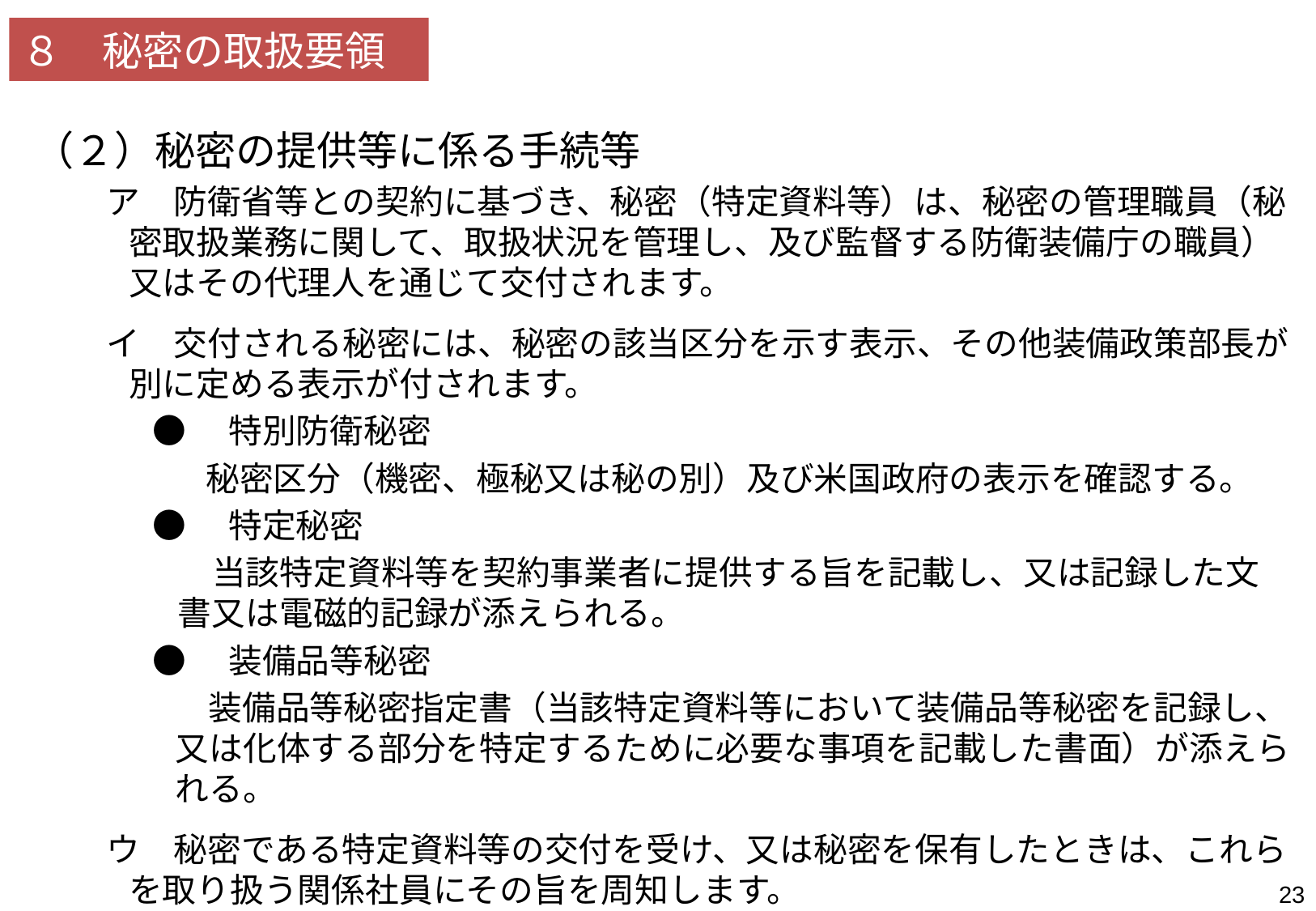

８　秘密の取扱要領
（２）秘密の提供等に係る手続等
ア　防衛省等との契約に基づき、秘密（特定資料等）は、秘密の管理職員（秘密取扱業務に関して、取扱状況を管理し、及び監督する防衛装備庁の職員）又はその代理人を通じて交付されます。
イ　交付される秘密には、秘密の該当区分を示す表示、その他装備政策部長が別に定める表示が付されます。
●　特別防衛秘密
秘密区分（機密、極秘又は秘の別）及び米国政府の表示を確認する。
●　特定秘密
当該特定資料等を契約事業者に提供する旨を記載し、又は記録した文書又は電磁的記録が添えられる。
●　装備品等秘密
装備品等秘密指定書（当該特定資料等において装備品等秘密を記録し、又は化体する部分を特定するために必要な事項を記載した書面）が添えられる。
ウ　秘密である特定資料等の交付を受け、又は秘密を保有したときは、これらを取り扱う関係社員にその旨を周知します。

| 36 | 防衛装備庁からの秘密の提供等に係る手続等が記載されているか。 |
| --- | --- |
| 46 | 特定秘密／装備品等秘密の指定、周知等に関することが記載されているか。 |
| --- | --- |
23